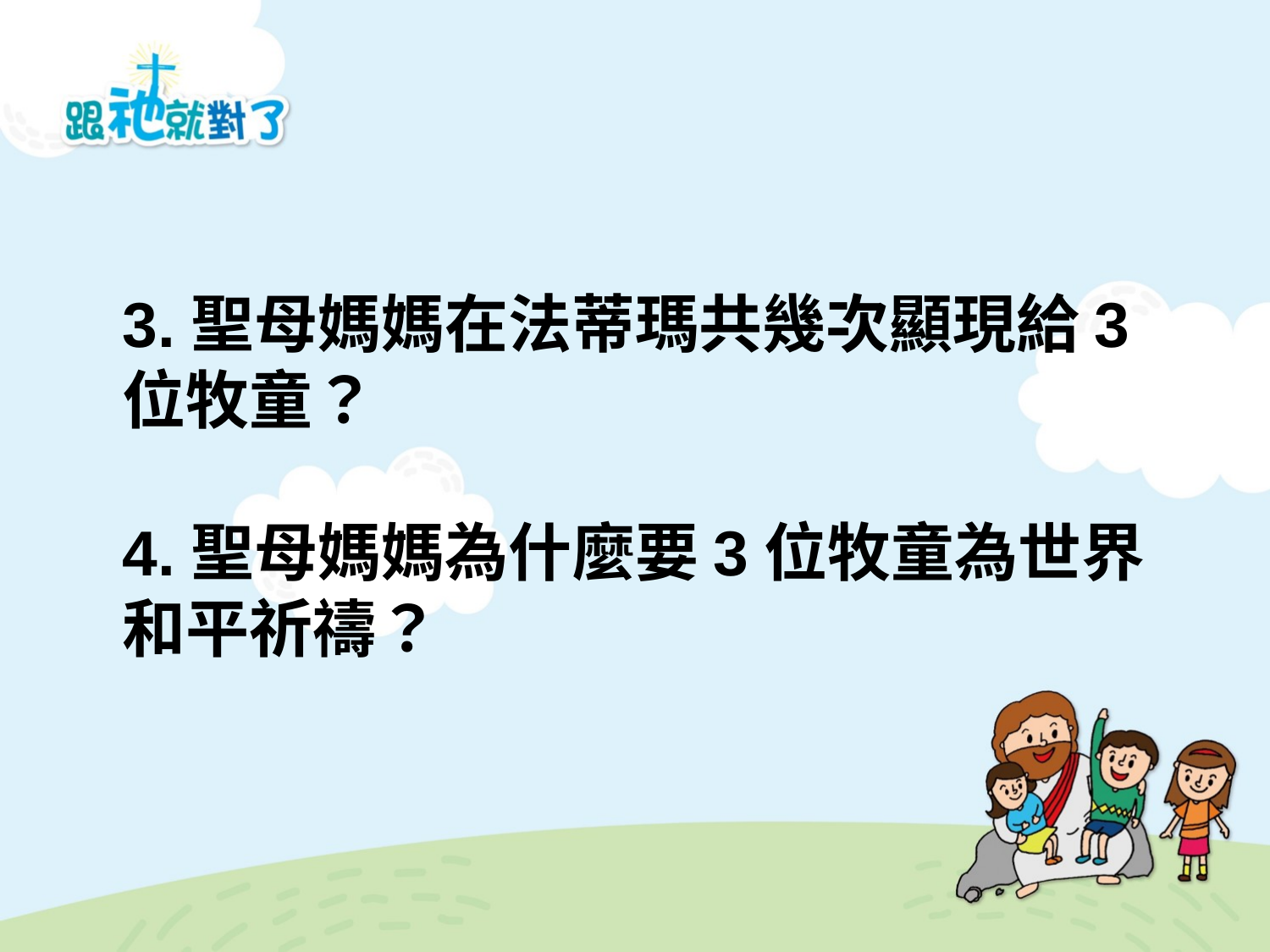

3.聖母媽媽在法蒂瑪共幾次顯現給3位牧童？

4.聖母媽媽為什麼要3位牧童為世界和平祈禱？